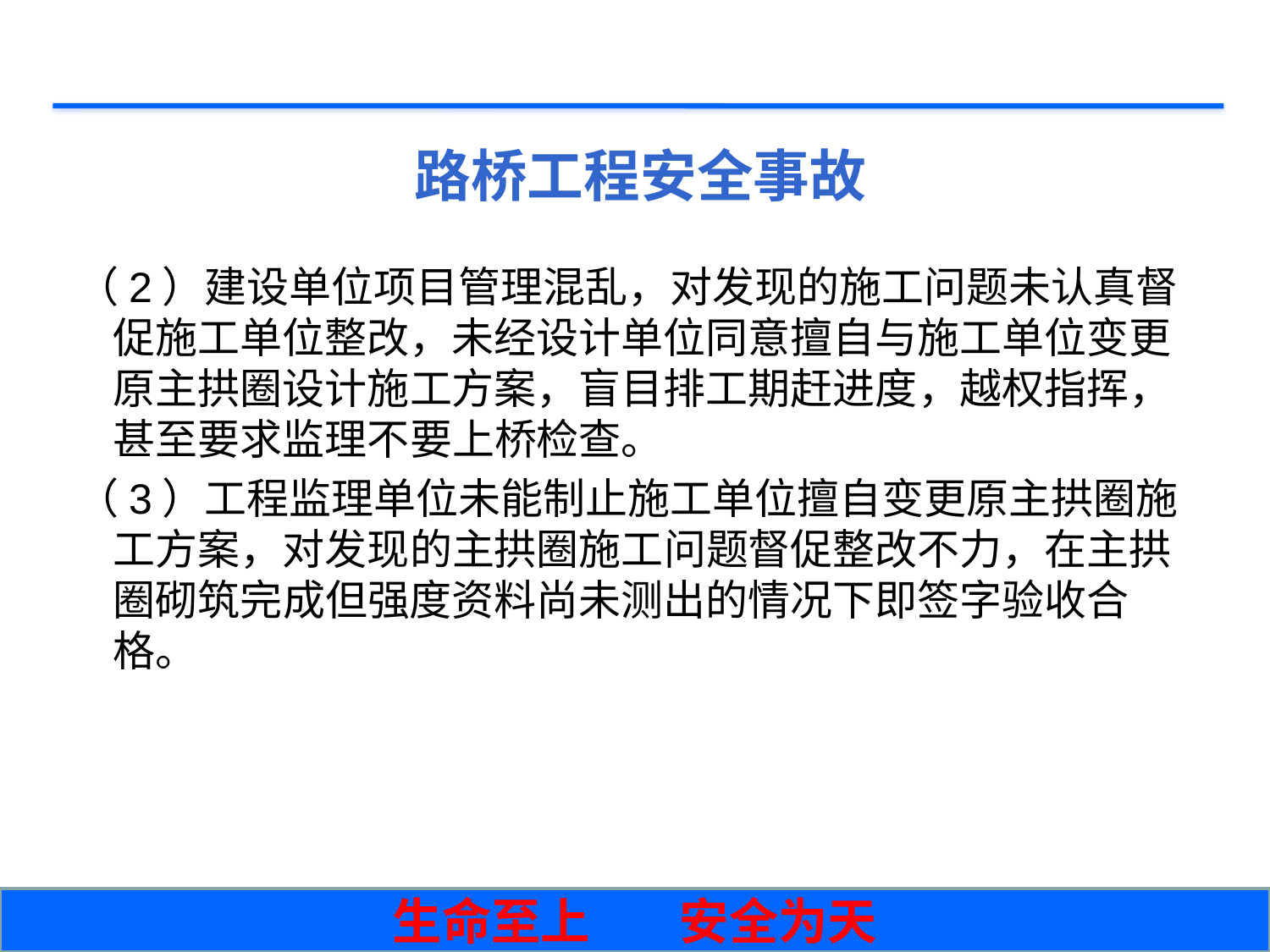

# 路桥工程安全事故
（2）建设单位项目管理混乱，对发现的施工问题未认真督促施工单位整改，未经设计单位同意擅自与施工单位变更原主拱圈设计施工方案，盲目排工期赶进度，越权指挥，甚至要求监理不要上桥检查。
（3）工程监理单位未能制止施工单位擅自变更原主拱圈施工方案，对发现的主拱圈施工问题督促整改不力，在主拱圈砌筑完成但强度资料尚未测出的情况下即签字验收合格。